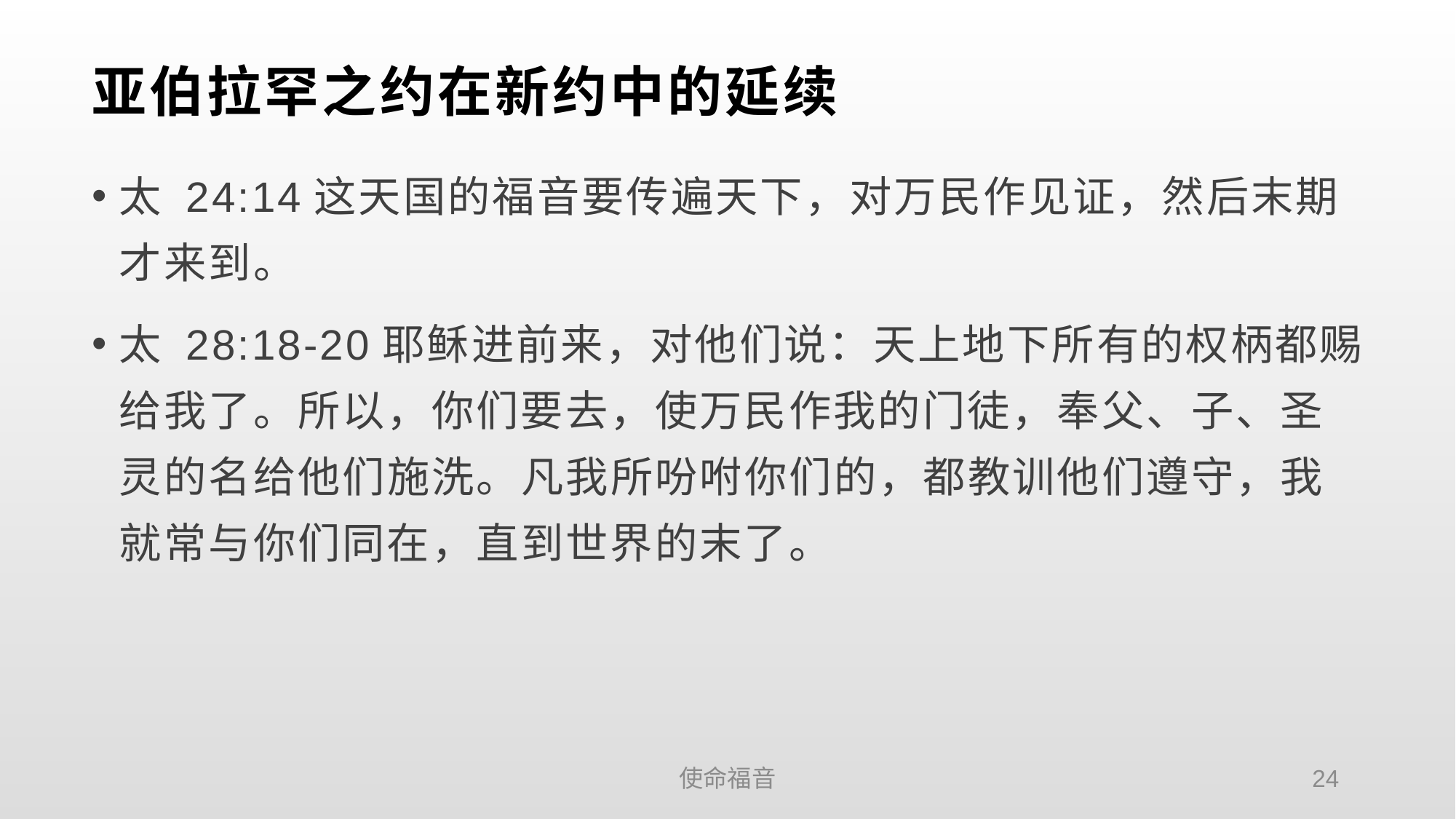

# 亚伯拉罕之约在新约中的延续
太 24:14这天国的福音要传遍天下，对万民作见证，然后末期才来到。
太 28:18-20耶稣进前来，对他们说：天上地下所有的权柄都赐给我了。所以，你们要去，使万民作我的门徒，奉父、子、圣灵的名给他们施洗。凡我所吩咐你们的，都教训他们遵守，我就常与你们同在，直到世界的末了。
使命福音
24